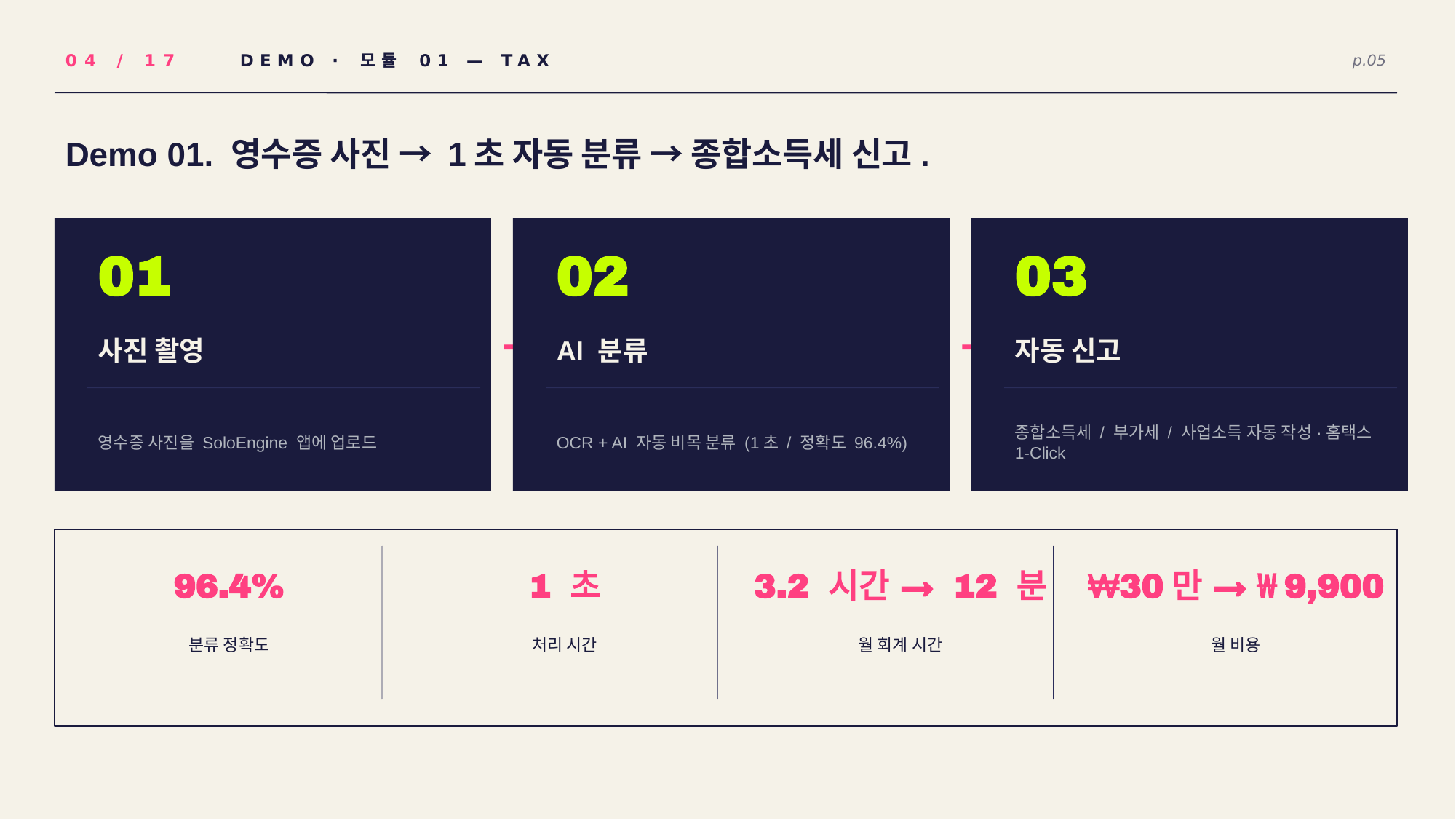

04 / 17
DEMO · 모듈 01 — TAX
p.05

Demo 01. 영수증 사진 → 1초 자동 분류 → 종합소득세 신고.

01
02
03
→
→
사진 촬영
AI 분류
자동 신고

영수증 사진을 SoloEngine 앱에 업로드
OCR + AI 자동 비목 분류 (1초 / 정확도 96.4%)
종합소득세 / 부가세 / 사업소득 자동 작성·홈택스 1-Click

96.4%

1 초

3.2 시간 → 12 분

₩30만 → ₩9,900
분류 정확도
처리 시간
월 회계 시간
월 비용